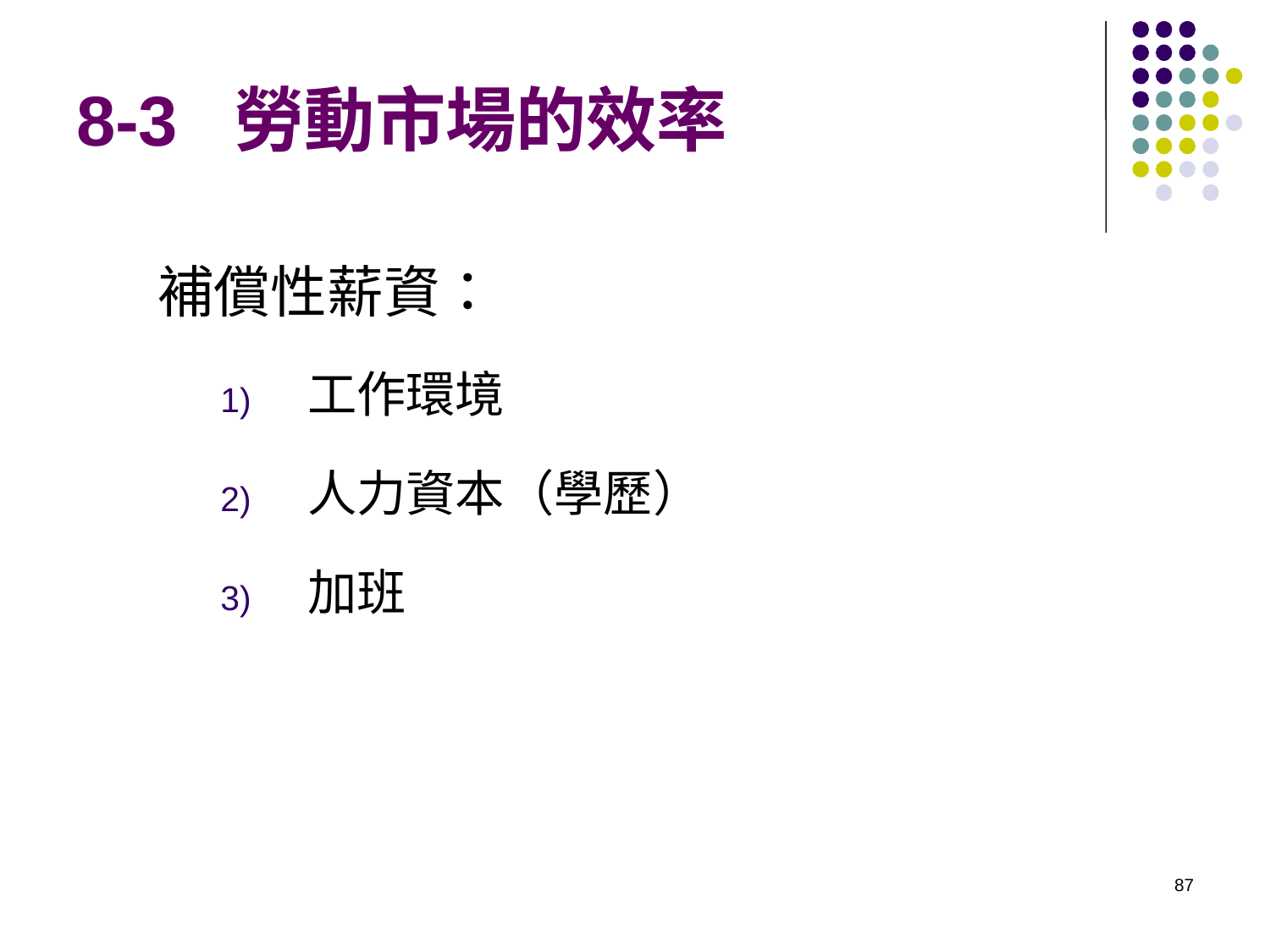

# 8-3  勞動市場的效率
補償性薪資：
工作環境
人力資本（學歷）
加班

87